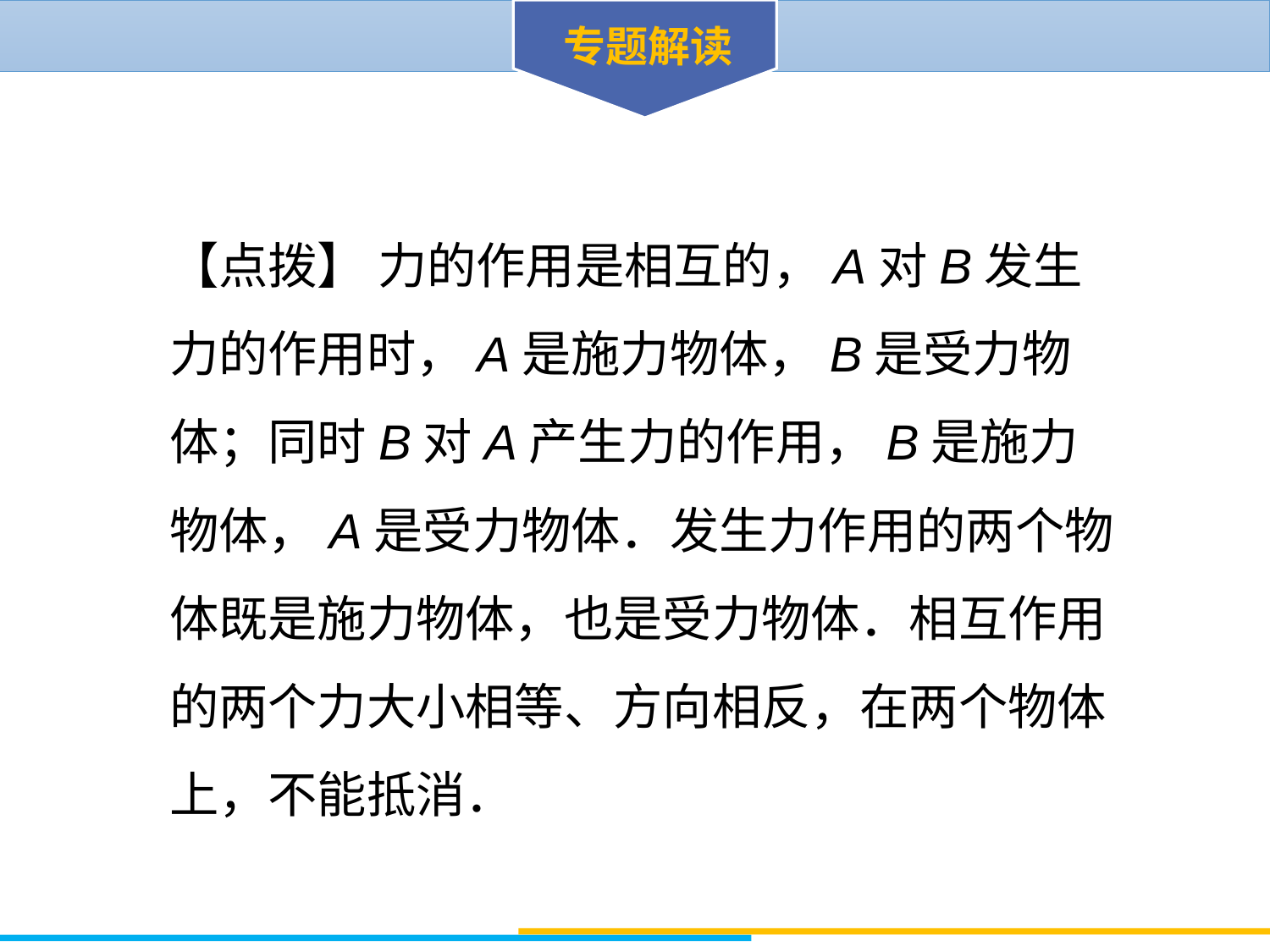

专题解读
【点拨】 力的作用是相互的，A对B发生力的作用时，A是施力物体，B是受力物体；同时B对A产生力的作用，B是施力物体，A是受力物体．发生力作用的两个物体既是施力物体，也是受力物体．相互作用的两个力大小相等、方向相反，在两个物体上，不能抵消．